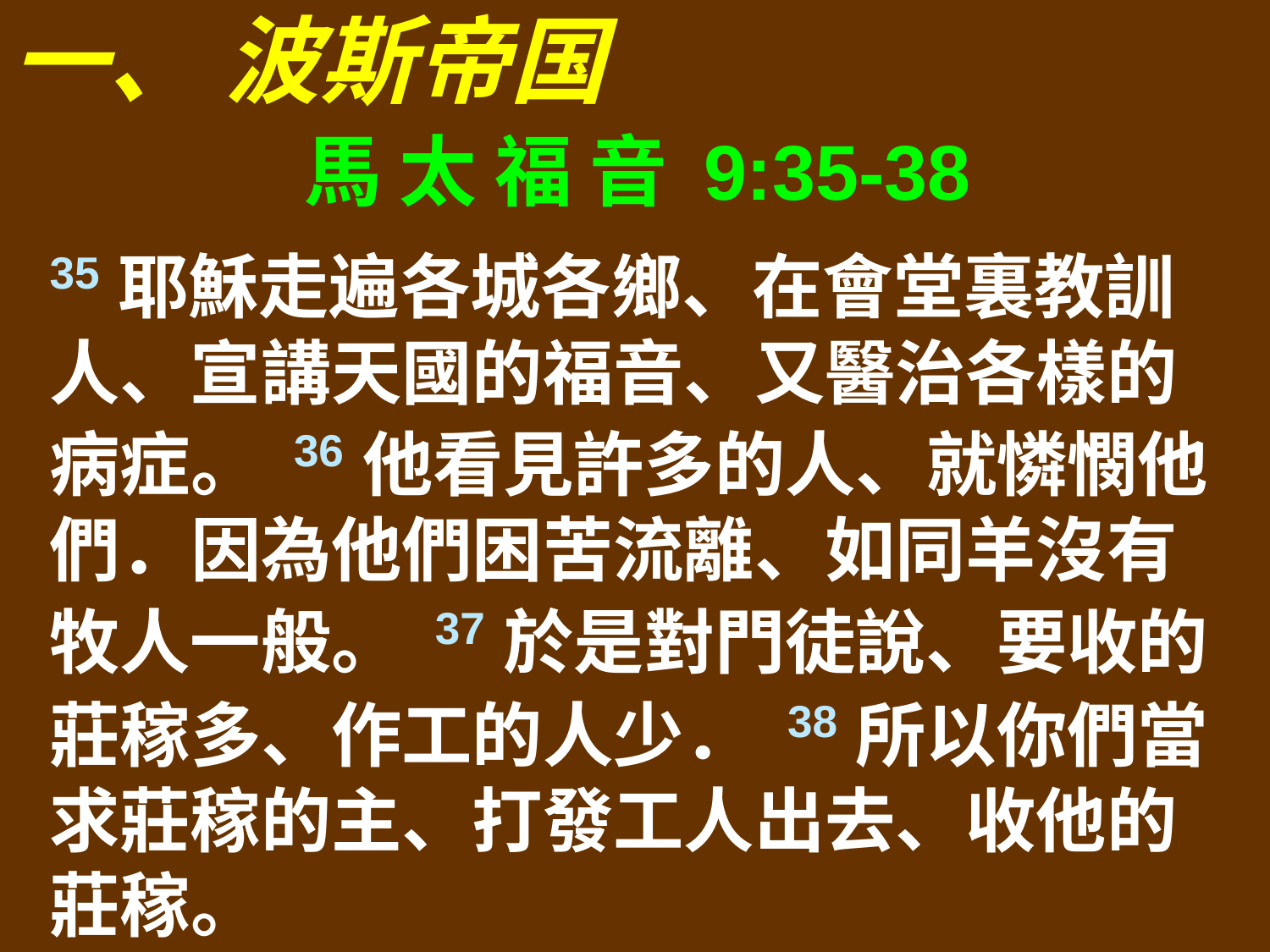

一、 波斯帝国
馬 太 福 音 9:35-38
35耶穌走遍各城各鄉、在會堂裏教訓人、宣講天國的福音、又醫治各樣的病症。 36他看見許多的人、就憐憫他們．因為他們困苦流離、如同羊沒有牧人一般。 37於是對門徒說、要收的莊稼多、作工的人少． 38所以你們當求莊稼的主、打發工人出去、收他的莊稼。